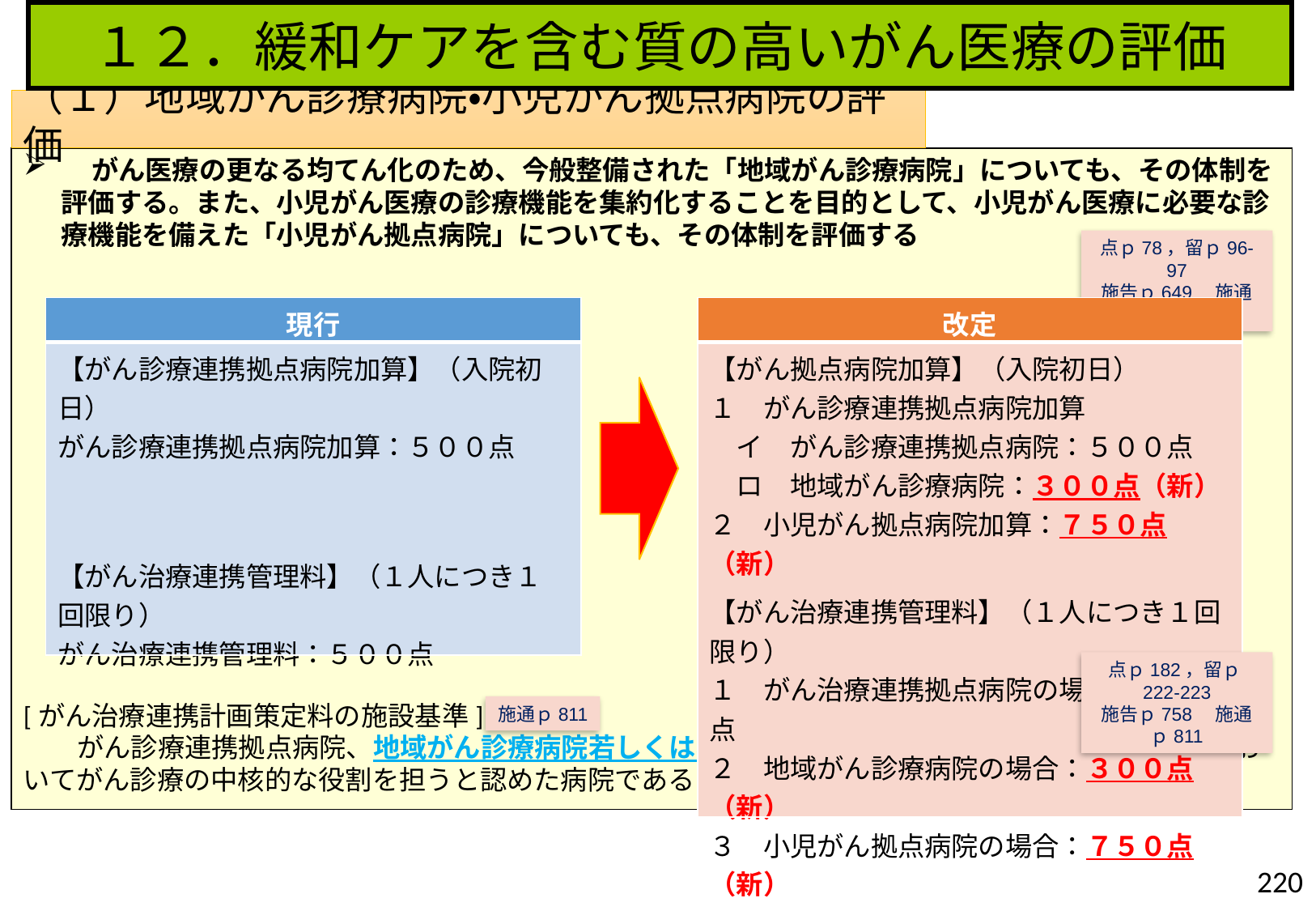

１２．緩和ケアを含む質の高いがん医療の評価
（１）地域がん診療病院・小児がん拠点病院の評価
　がん医療の更なる均てん化のため、今般整備された「地域がん診療病院」についても、その体制を評価する。また、小児がん医療の診療機能を集約化することを目的として、小児がん医療に必要な診療機能を備えた「小児がん拠点病院」についても、その体制を評価する

[がん治療連携計画策定料の施設基準]
　　がん診療連携拠点病院、地域がん診療病院若しくは小児がん拠点病院又は都道府県が当該地域においてがん診療の中核的な役割を担うと認めた病院であること。

点ｐ78，留ｐ96-97
施告ｐ649　施通ｐ715
| 現行 |
| --- |
| 【がん診療連携拠点病院加算】（入院初日） がん診療連携拠点病院加算：５００点 【がん治療連携管理料】（１人につき１回限り） がん治療連携管理料：５００点 |
| 改定 |
| --- |
| 【がん拠点病院加算】（入院初日） １　がん診療連携拠点病院加算 　イ　がん診療連携拠点病院：５００点 　ロ　地域がん診療病院：３００点（新） ２　小児がん拠点病院加算：７５０点（新） 【がん治療連携管理料】（１人につき１回限り） １　がん治療連携拠点病院の場合：５００点 ２　地域がん診療病院の場合：３００点（新） ３　小児がん拠点病院の場合：７５０点（新） |

点ｐ182，留ｐ222-223
施告ｐ758　施通ｐ811
施通ｐ811
220